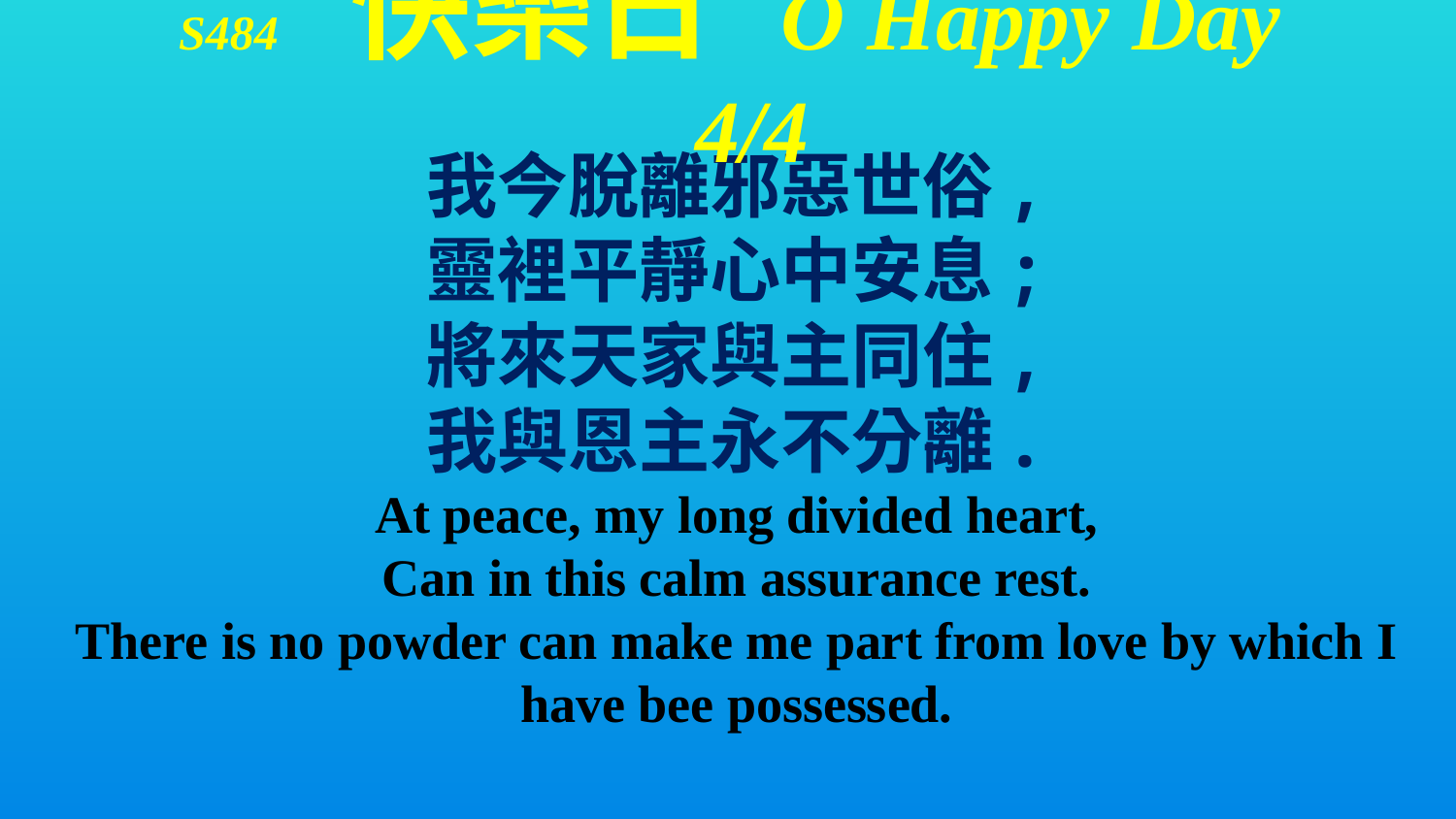

S484     快樂日     O Happy Day   4/4
我今脫離邪惡世俗,
靈裡平靜心中安息;
將來天家與主同住,
我與恩主永不分離.
At peace, my long divided heart,
Can in this calm assurance rest.
There is no powder can make me part from love by which I have bee possessed.